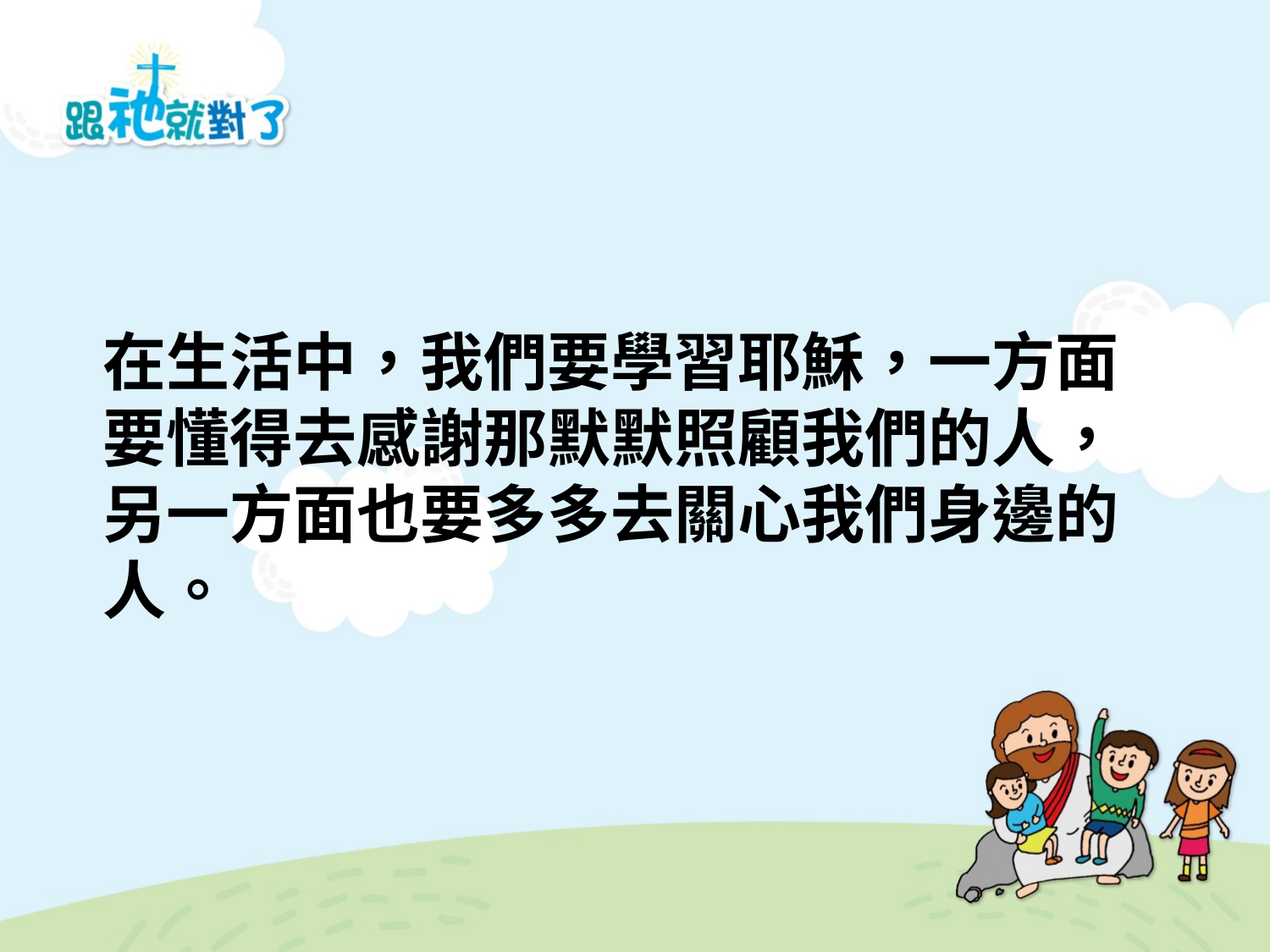

在生活中，我們要學習耶穌，一方面要懂得去感謝那默默照顧我們的人，另一方面也要多多去關心我們身邊的人。